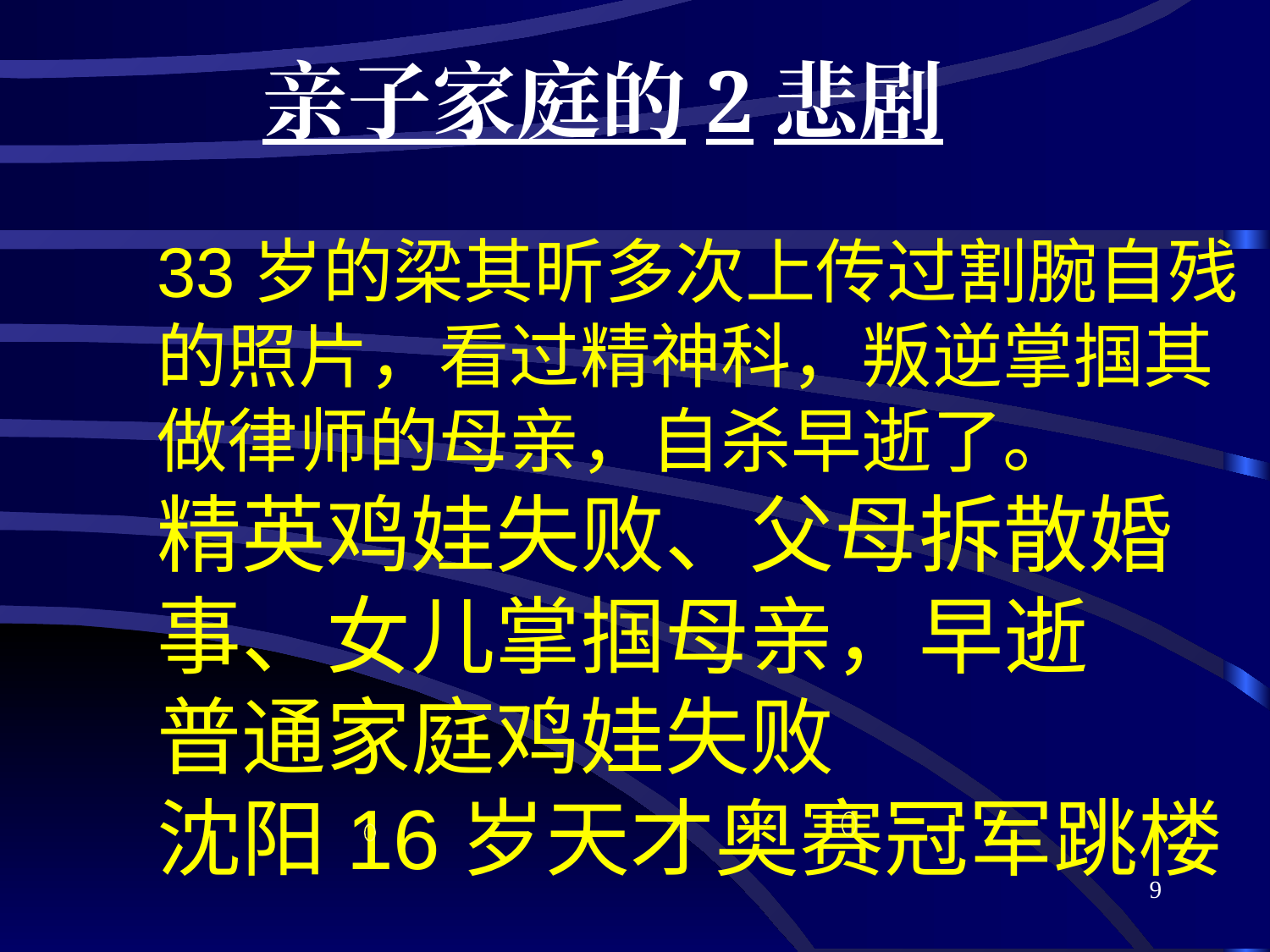

亲子家庭的2悲剧

33岁的梁其昕多次上传过割腕自残的照片，看过精神科，叛逆掌掴其做律师的母亲，自杀早逝了。
精英鸡娃失败、父母拆散婚事、女儿掌掴母亲，早逝
普通家庭鸡娃失败
沈阳16岁天才奥赛冠军跳楼

9